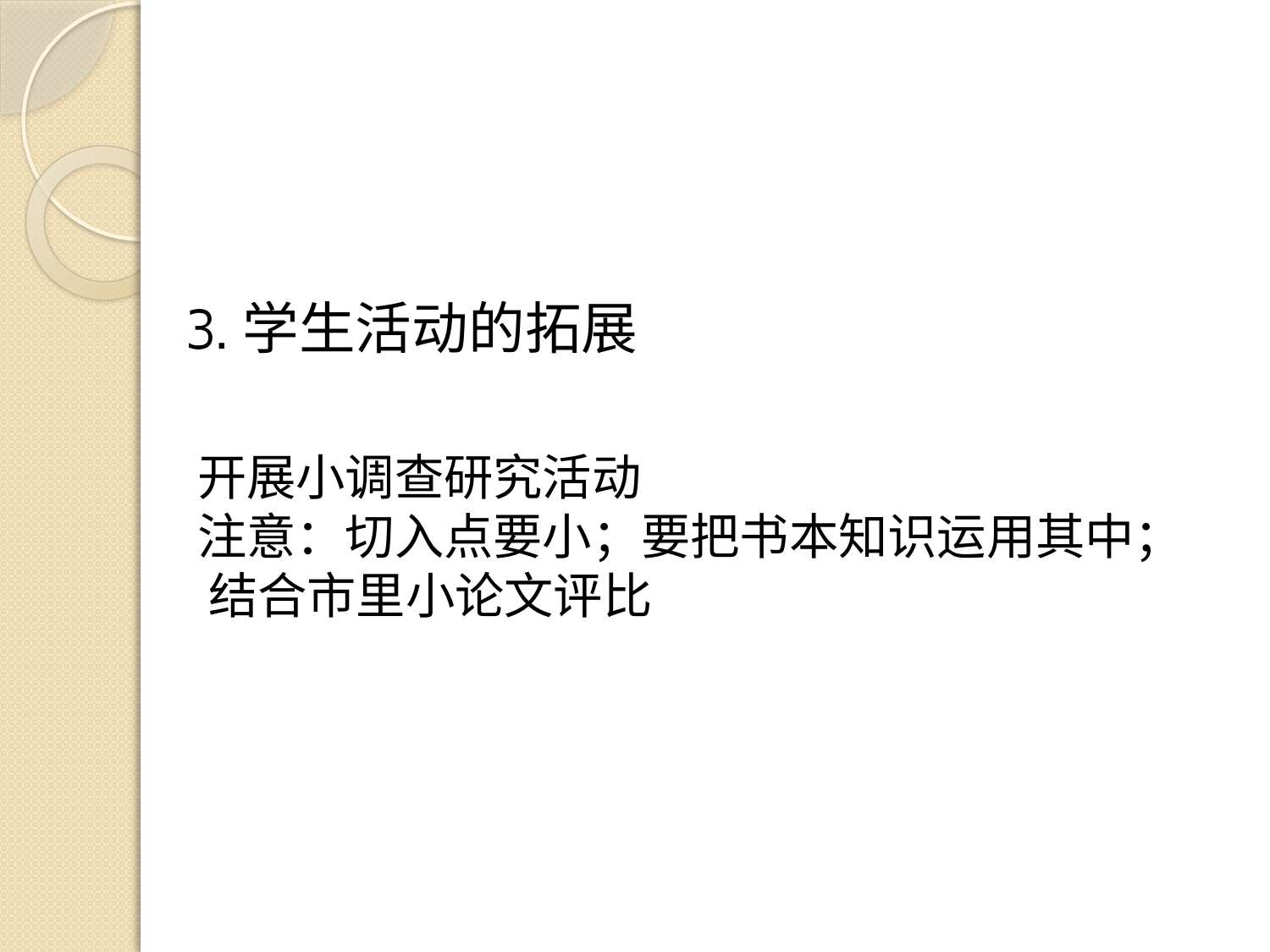

3.学生活动的拓展
开展小调查研究活动
注意：切入点要小；要把书本知识运用其中； 结合市里小论文评比